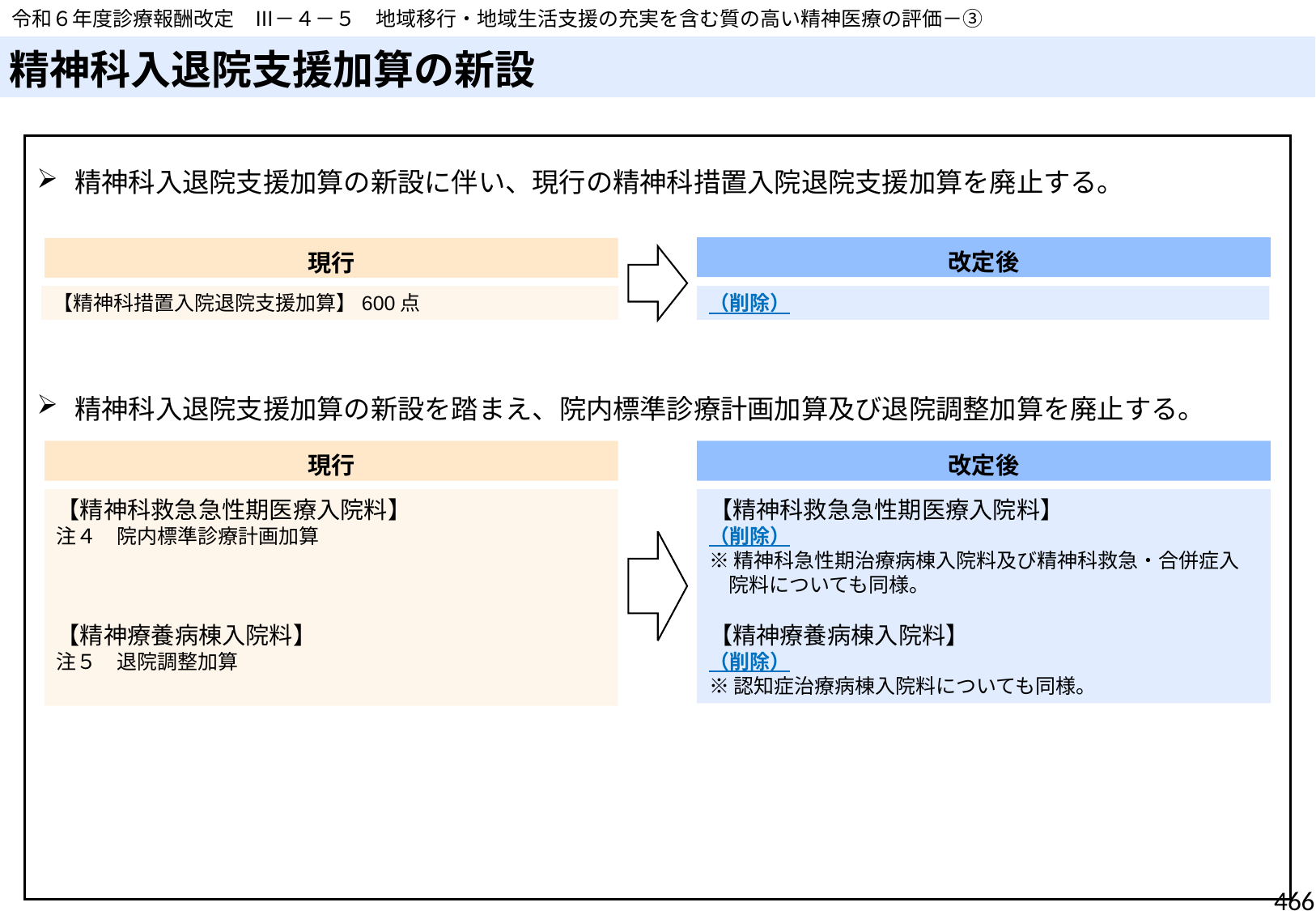

令和６年度診療報酬改定　Ⅲ－４－５　地域移行・地域生活支援の充実を含む質の高い精神医療の評価－③
# 精神科入退院支援加算の新設

精神科入退院支援加算の新設に伴い、現行の精神科措置入院退院支援加算を廃止する。

精神科入退院支援加算の新設を踏まえ、院内標準診療計画加算及び退院調整加算を廃止する。
改定後
現行

【精神科措置入院退院支援加算】600点
（削除）
現行
改定後
【精神科救急急性期医療入院料】
（削除）
※精神科急性期治療病棟入院料及び精神科救急・合併症入院料についても同様。

【精神療養病棟入院料】
（削除）
※認知症治療病棟入院料についても同様。
【精神科救急急性期医療入院料】
注４　院内標準診療計画加算

【精神療養病棟入院料】
注５　退院調整加算

466